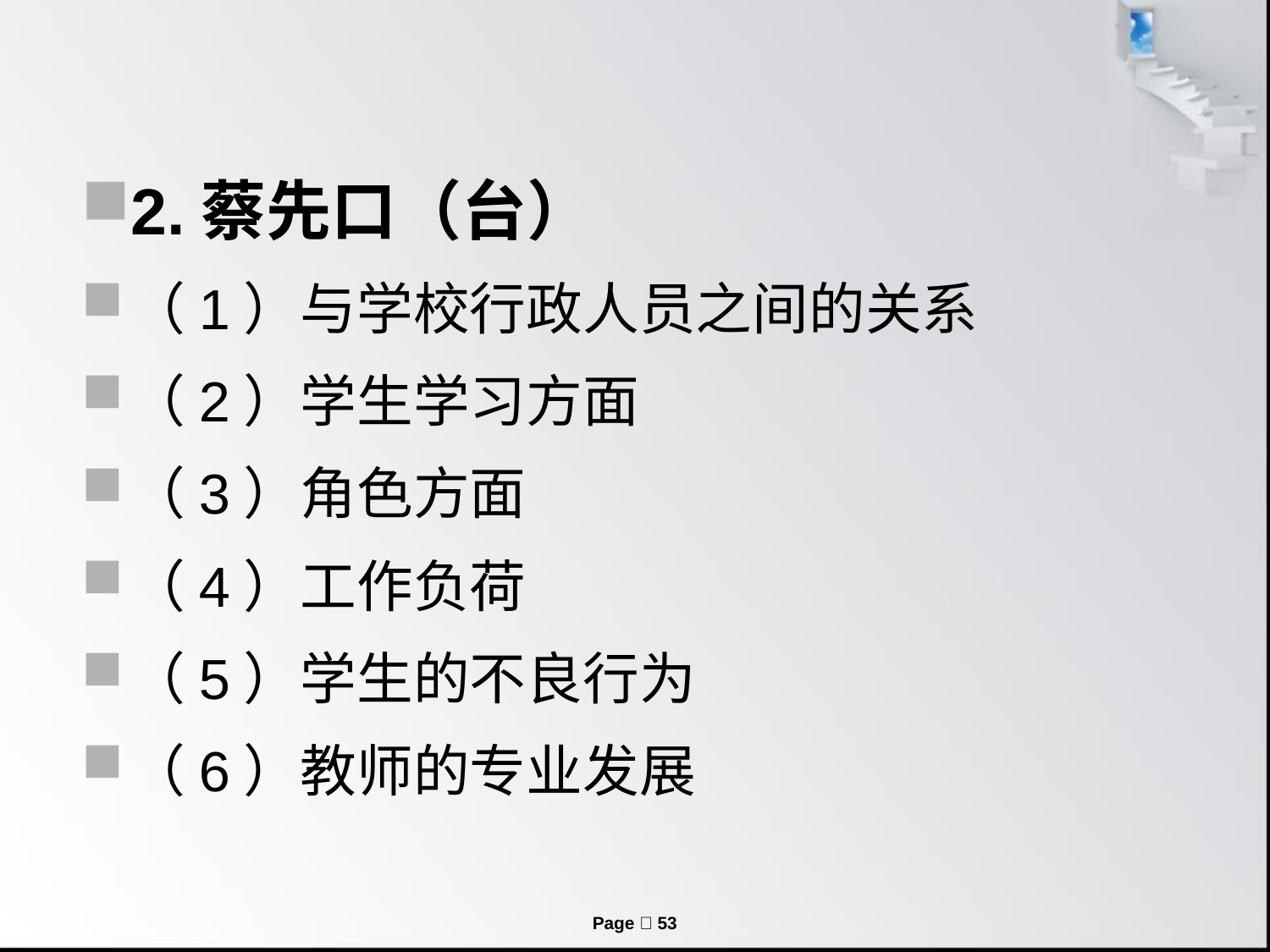

2.蔡先口（台）
（1）与学校行政人员之间的关系
（2）学生学习方面
（3）角色方面
（4）工作负荷
（5）学生的不良行为
（6）教师的专业发展